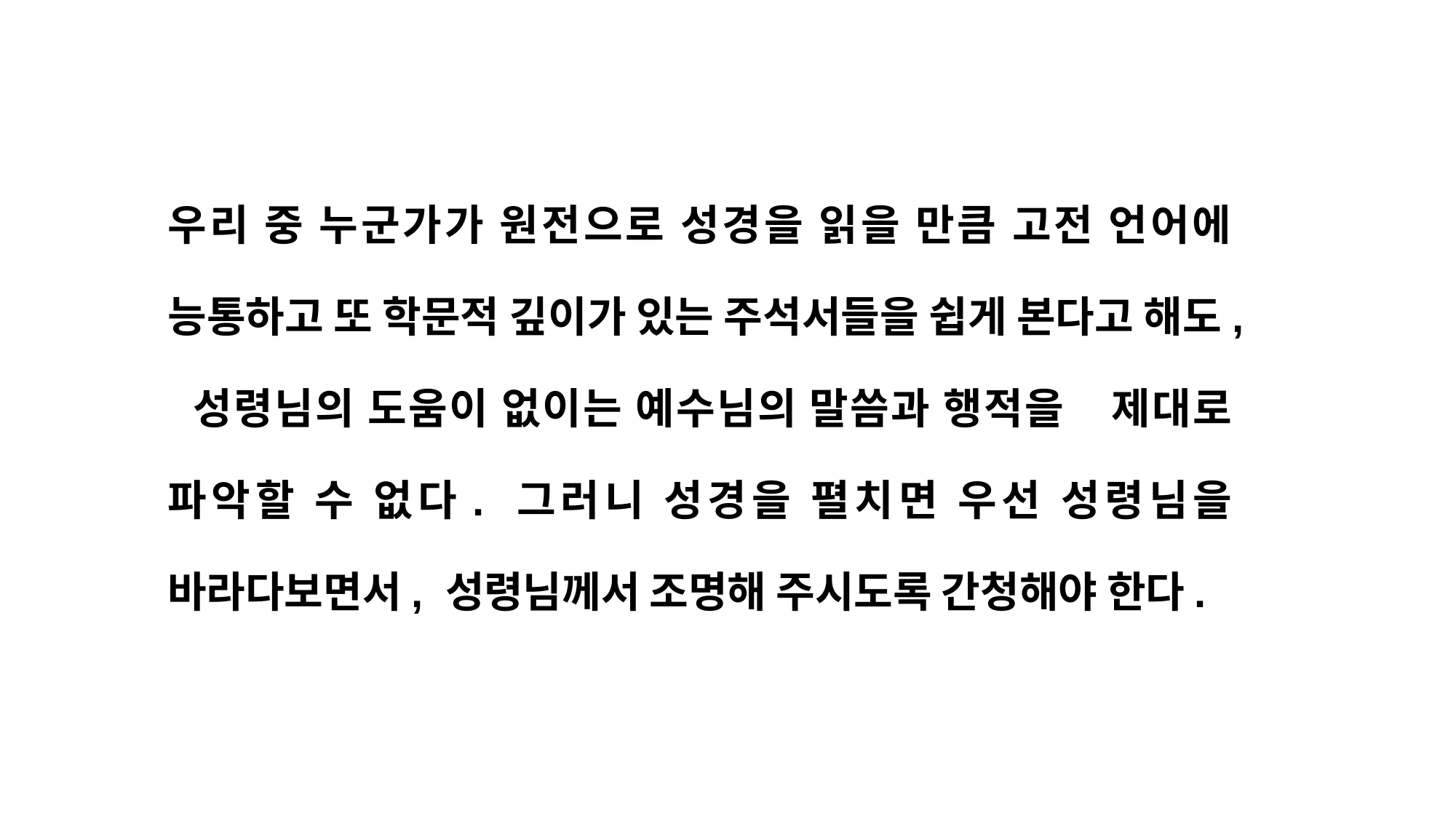

우리 중 누군가가 원전으로 성경을 읽을 만큼 고전 언어에 능통하고 또 학문적 깊이가 있는 주석서들을 쉽게 본다고 해도, 성령님의 도움이 없이는 예수님의 말씀과 행적을    제대로 파악할 수 없다. 그러니 성경을 펼치면 우선 성령님을 바라다보면서, 성령님께서 조명해 주시도록 간청해야 한다.